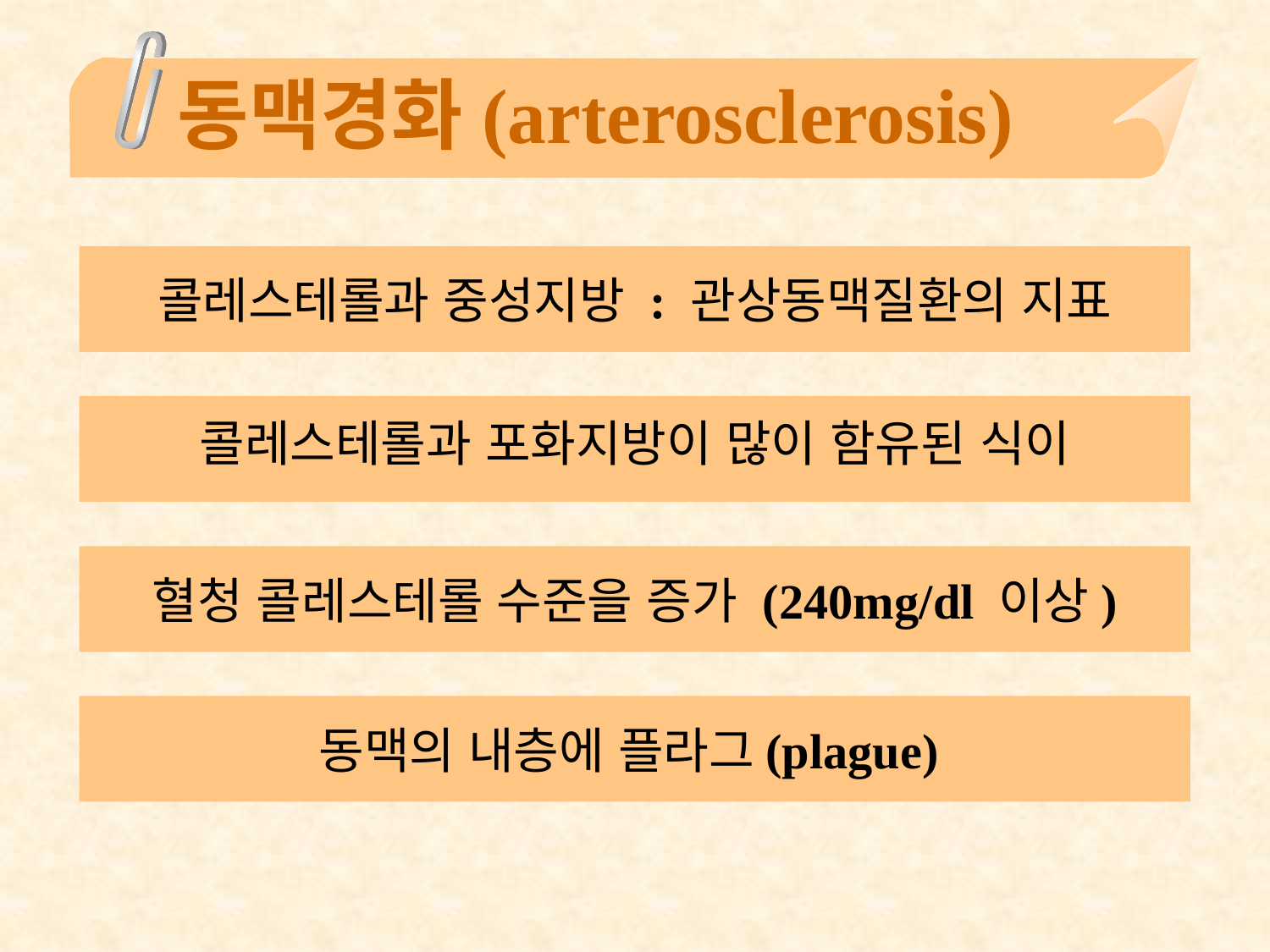

# 동맥경화(arterosclerosis)
콜레스테롤과 중성지방 : 관상동맥질환의 지표

콜레스테롤과 포화지방이 많이 함유된 식이

혈청 콜레스테롤 수준을 증가 (240mg/dl 이상)
동맥의 내층에 플라그(plague)